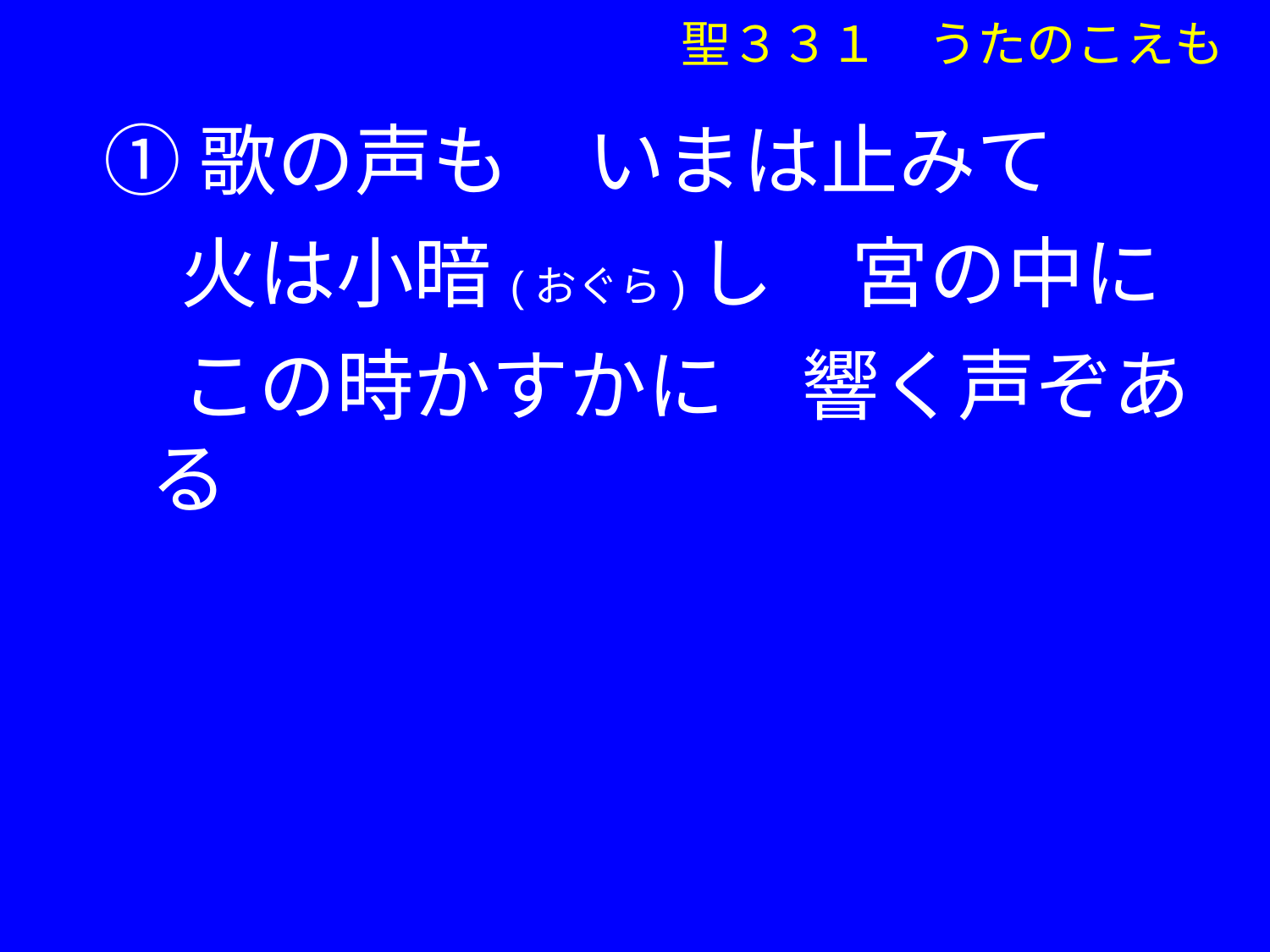

①歌の声も　いまは止みて
　火は小暗(おぐら)し　宮の中に
　この時かすかに　響く声ぞある

聖３３１　うたのこえも